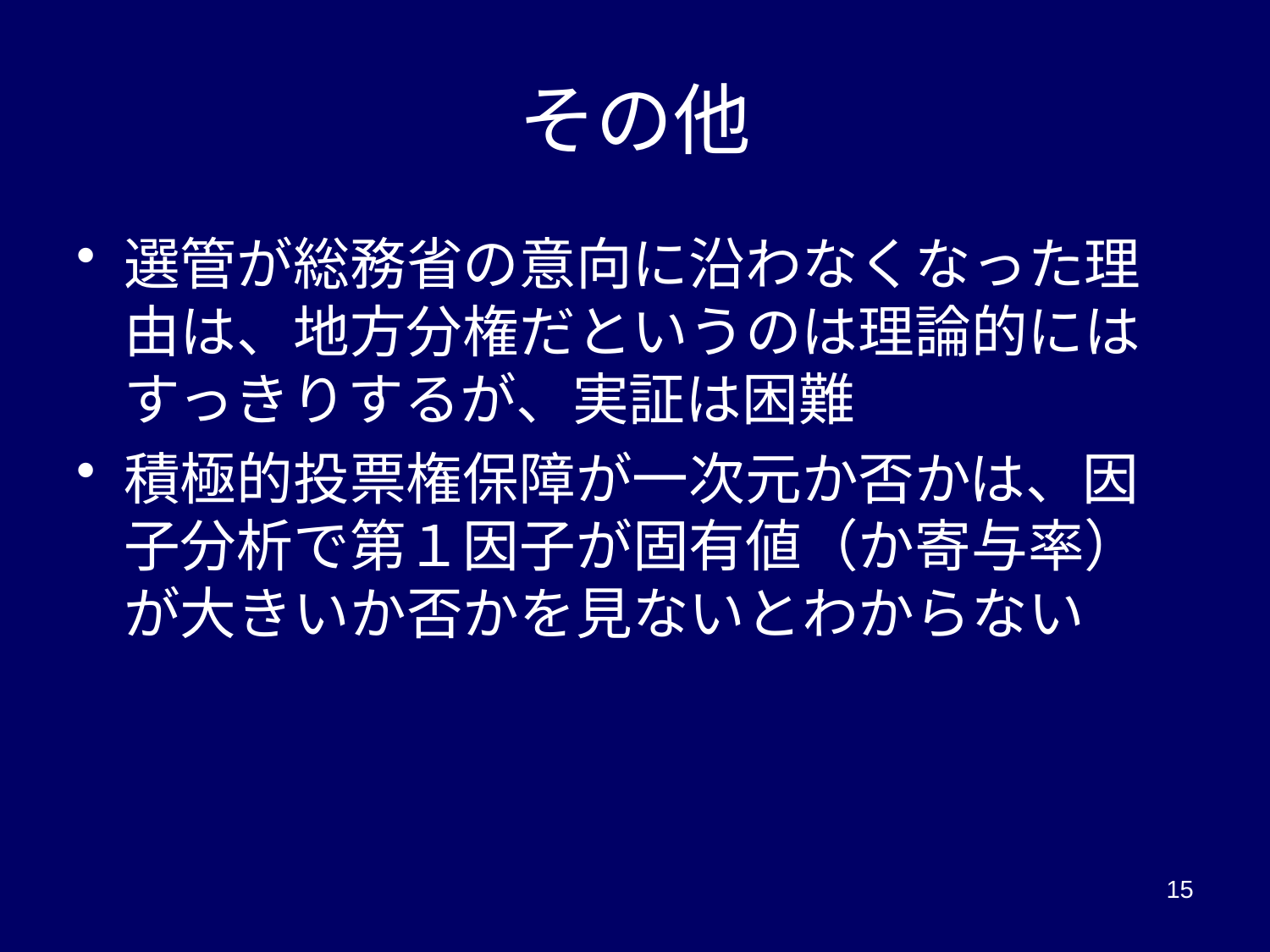

# その他
選管が総務省の意向に沿わなくなった理由は、地方分権だというのは理論的にはすっきりするが、実証は困難
積極的投票権保障が一次元か否かは、因子分析で第１因子が固有値（か寄与率）が大きいか否かを見ないとわからない

15